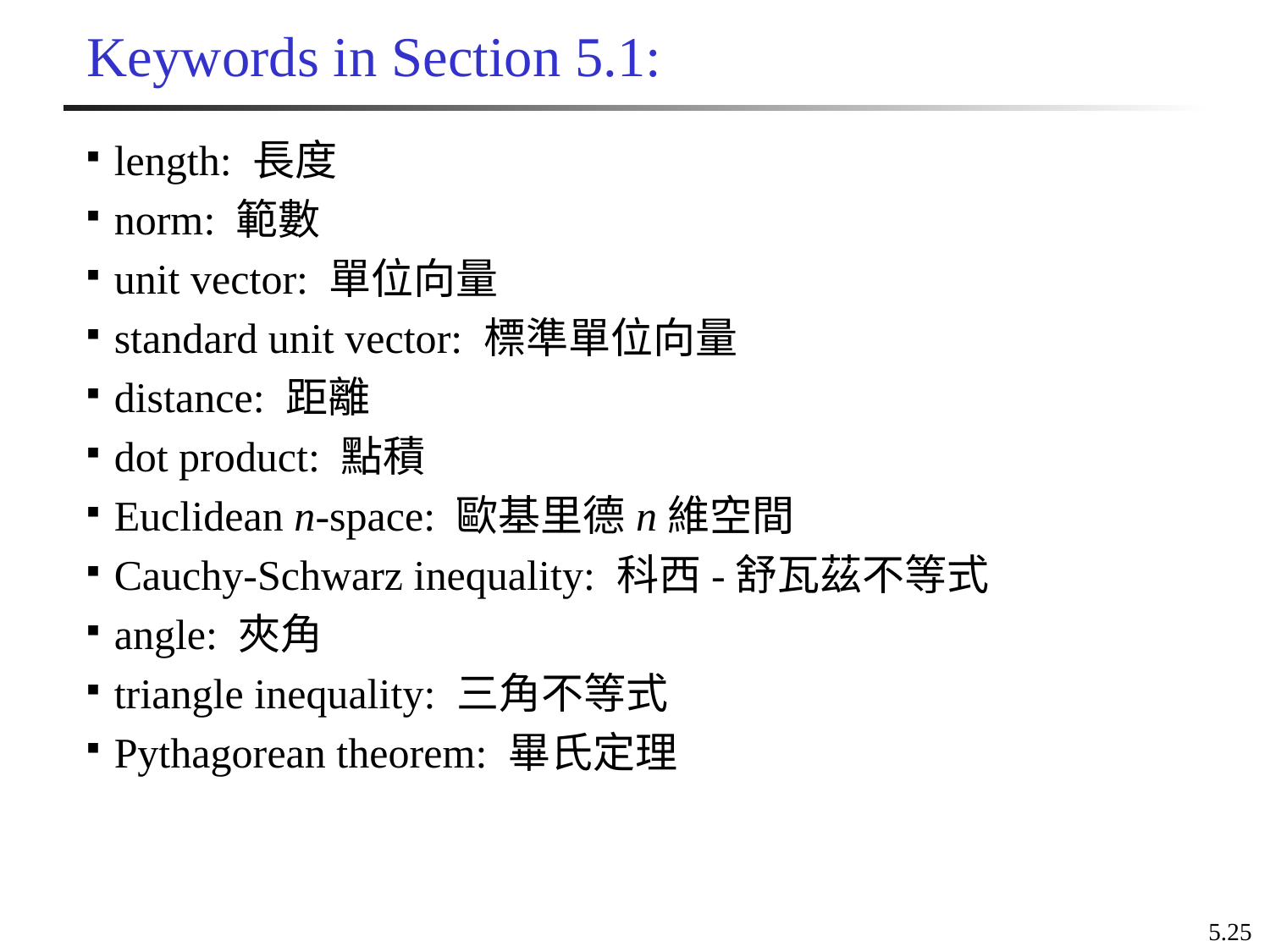

# Keywords in Section 5.1:
length: 長度
norm: 範數
unit vector: 單位向量
standard unit vector: 標準單位向量
distance: 距離
dot product: 點積
Euclidean n-space: 歐基里德n維空間
Cauchy-Schwarz inequality: 科西-舒瓦茲不等式
angle: 夾角
triangle inequality: 三角不等式
Pythagorean theorem: 畢氏定理
5.25